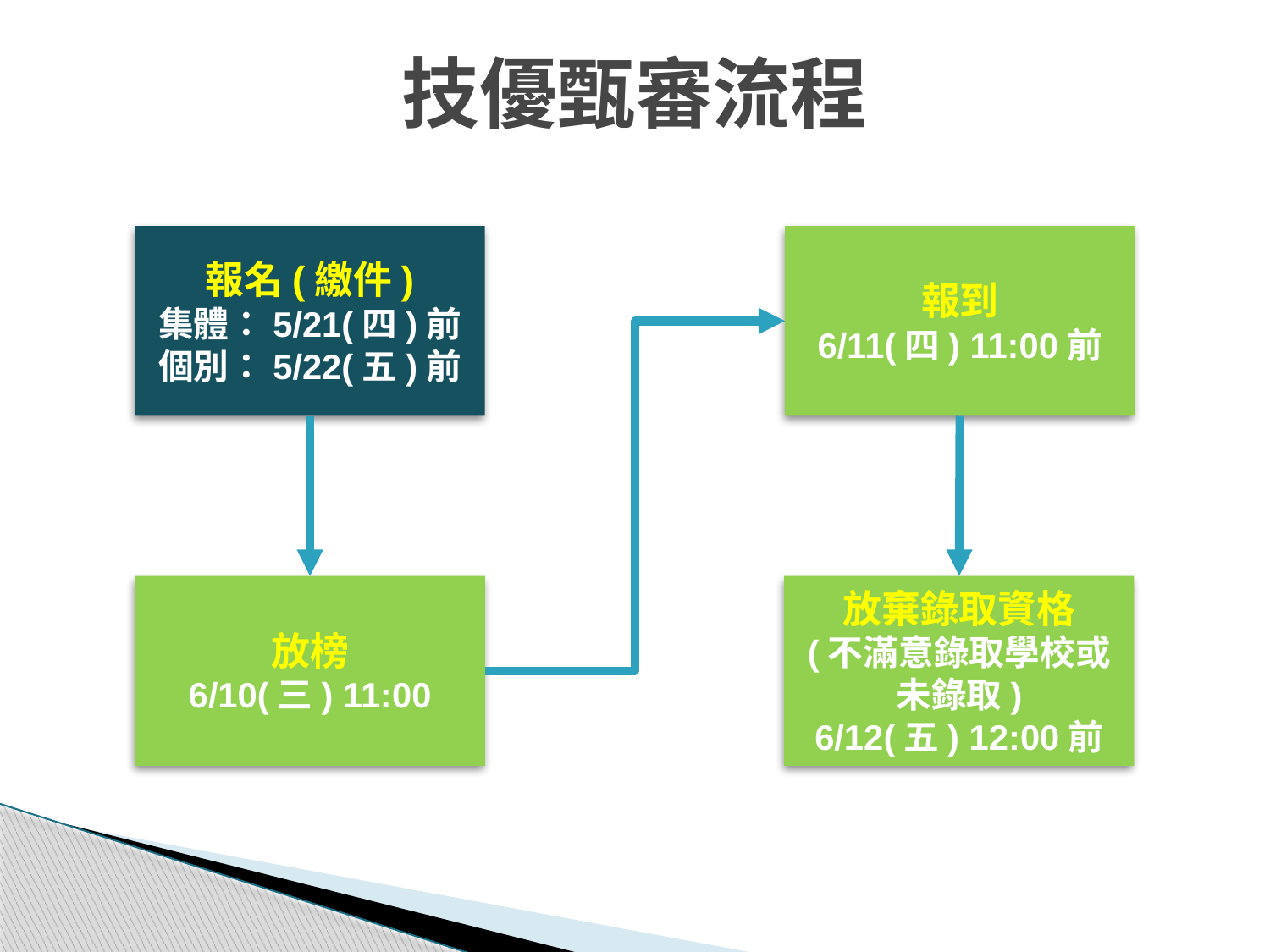

# 技優甄審流程
報名(繳件)
集體：5/21(四)前
個別：5/22(五)前
報到
6/11(四) 11:00前
放榜
6/10(三) 11:00
放棄錄取資格
(不滿意錄取學校或未錄取)
6/12(五) 12:00前